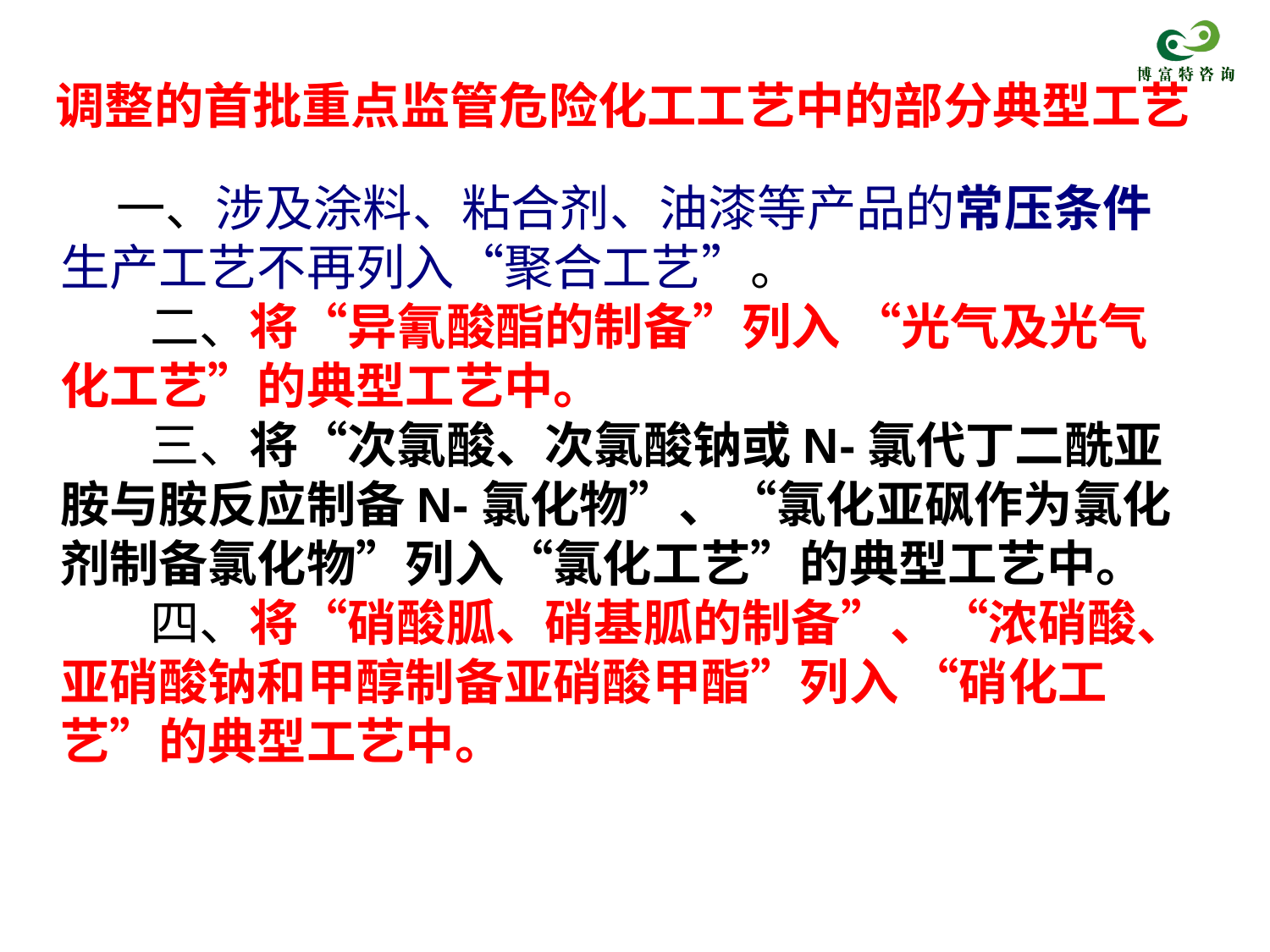

# 调整的首批重点监管危险化工工艺中的部分典型工艺
一、涉及涂料、粘合剂、油漆等产品的常压条件生产工艺不再列入“聚合工艺”。
  二、将“异氰酸酯的制备”列入 “光气及光气化工艺”的典型工艺中。
  三、将“次氯酸、次氯酸钠或N-氯代丁二酰亚胺与胺反应制备N-氯化物”、“氯化亚砜作为氯化剂制备氯化物”列入“氯化工艺”的典型工艺中。
  四、将“硝酸胍、硝基胍的制备”、“浓硝酸、亚硝酸钠和甲醇制备亚硝酸甲酯”列入 “硝化工艺”的典型工艺中。